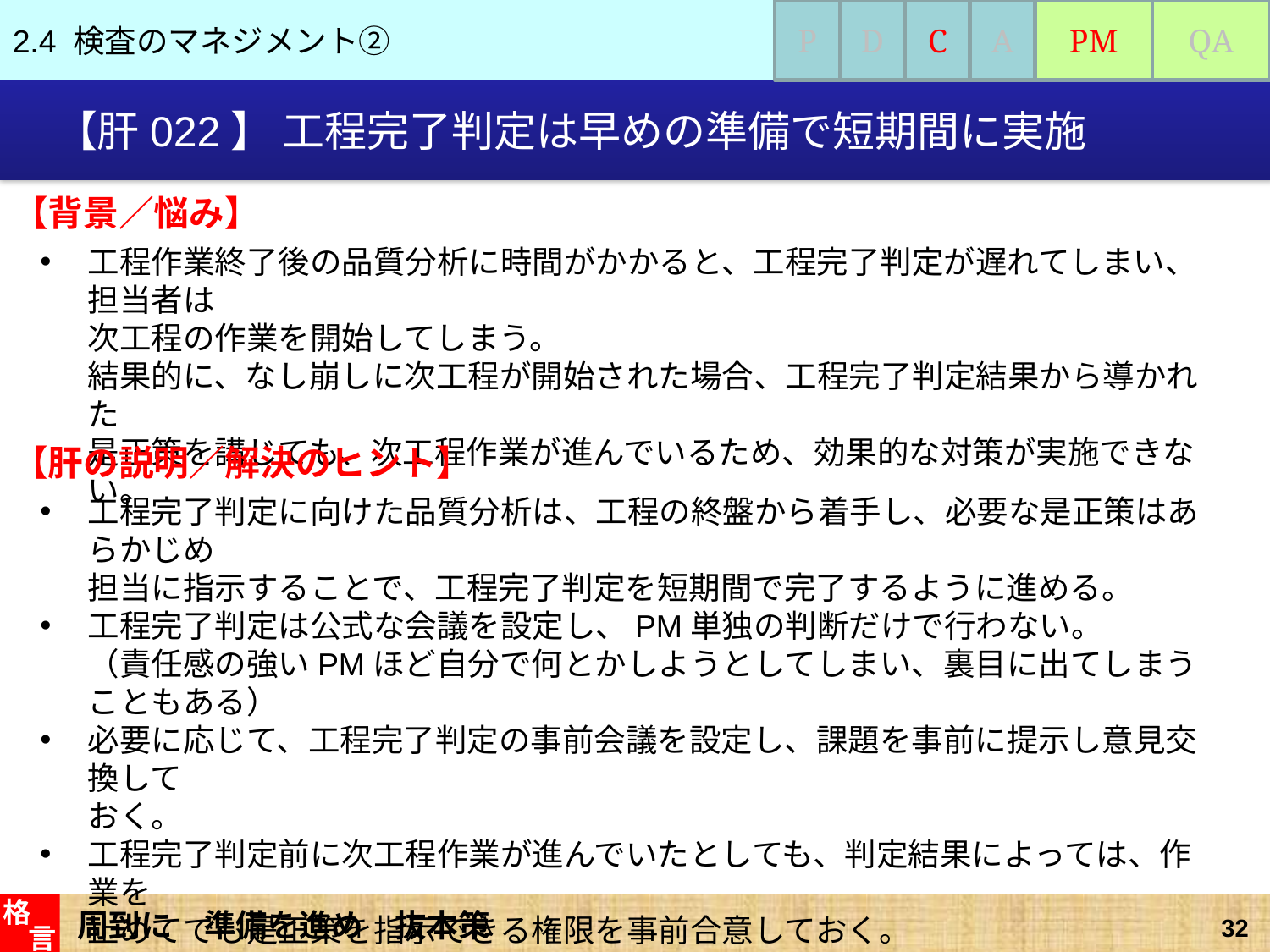

2.4 検査のマネジメント②
P
D
C
A
PM
QA
# 【肝022】 工程完了判定は早めの準備で短期間に実施
【背景／悩み】
工程作業終了後の品質分析に時間がかかると、工程完了判定が遅れてしまい、担当者は
次工程の作業を開始してしまう。
結果的に、なし崩しに次工程が開始された場合、工程完了判定結果から導かれた
是正策を講じても、次工程作業が進んでいるため、効果的な対策が実施できない。
【肝の説明／解決のヒント】
工程完了判定に向けた品質分析は、工程の終盤から着手し、必要な是正策はあらかじめ
担当に指示することで、工程完了判定を短期間で完了するように進める。
工程完了判定は公式な会議を設定し、PM単独の判断だけで行わない。
（責任感の強いPMほど自分で何とかしようとしてしまい、裏目に出てしまうこともある）
必要に応じて、工程完了判定の事前会議を設定し、課題を事前に提示し意見交換して
おく。
工程完了判定前に次工程作業が進んでいたとしても、判定結果によっては、作業を
止めてでも是正策を指示できる権限を事前合意しておく。
周到に　準備を進め　抜本策
格
言
32